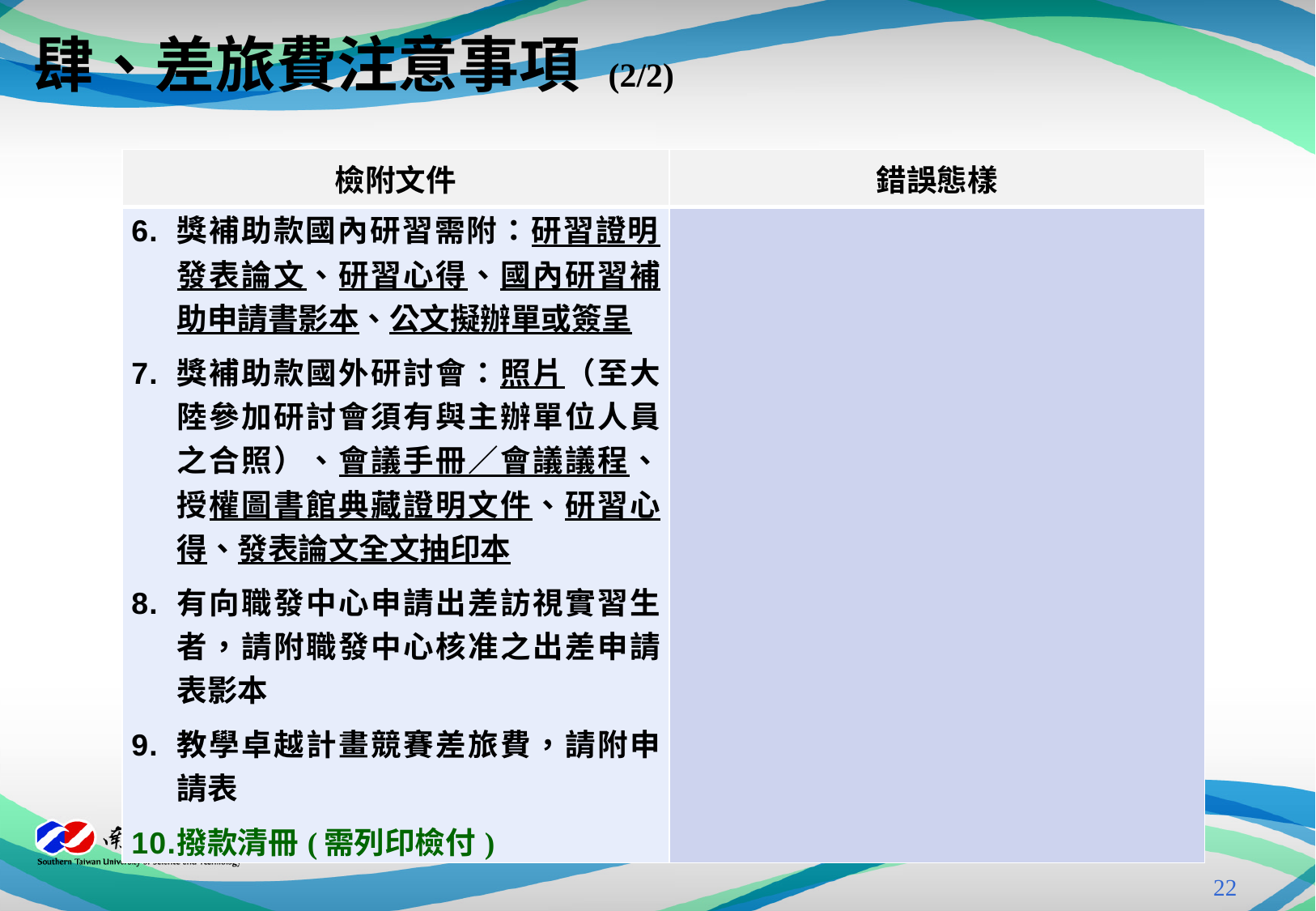

# 肆、差旅費注意事項 (2/2)
| 檢附文件 | 錯誤態樣 |
| --- | --- |
| 獎補助款國內研習需附：研習證明、發表論文、研習心得、國內研習補助申請書影本、公文擬辦單或簽呈 獎補助款國外研討會：照片（至大陸參加研討會須有與主辦單位人員之合照）、會議手冊／會議議程、授權圖書館典藏證明文件、研習心得、發表論文全文抽印本 有向職發中心申請出差訪視實習生者，請附職發中心核准之出差申請表影本 教學卓越計畫競賽差旅費，請附申請表 撥款清冊(需列印檢付) |  |
22